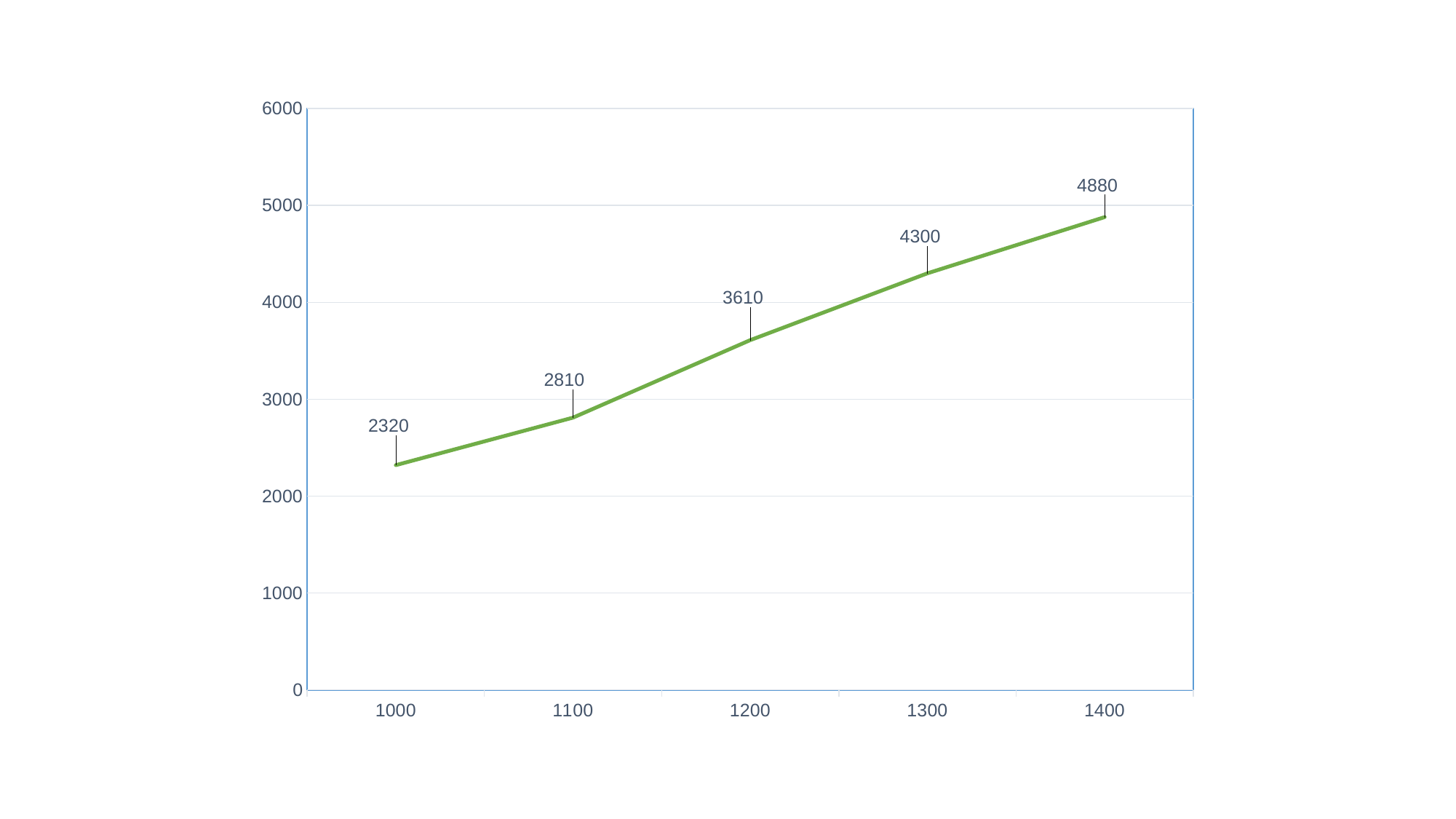

### Chart

| Category | 系列 1 |
|---|---|
| 1000 | 2320.0 |
| 1100 | 2810.0 |
| 1200 | 3610.0 |
| 1300 | 4300.0 |
| 1400 | 4880.0 |